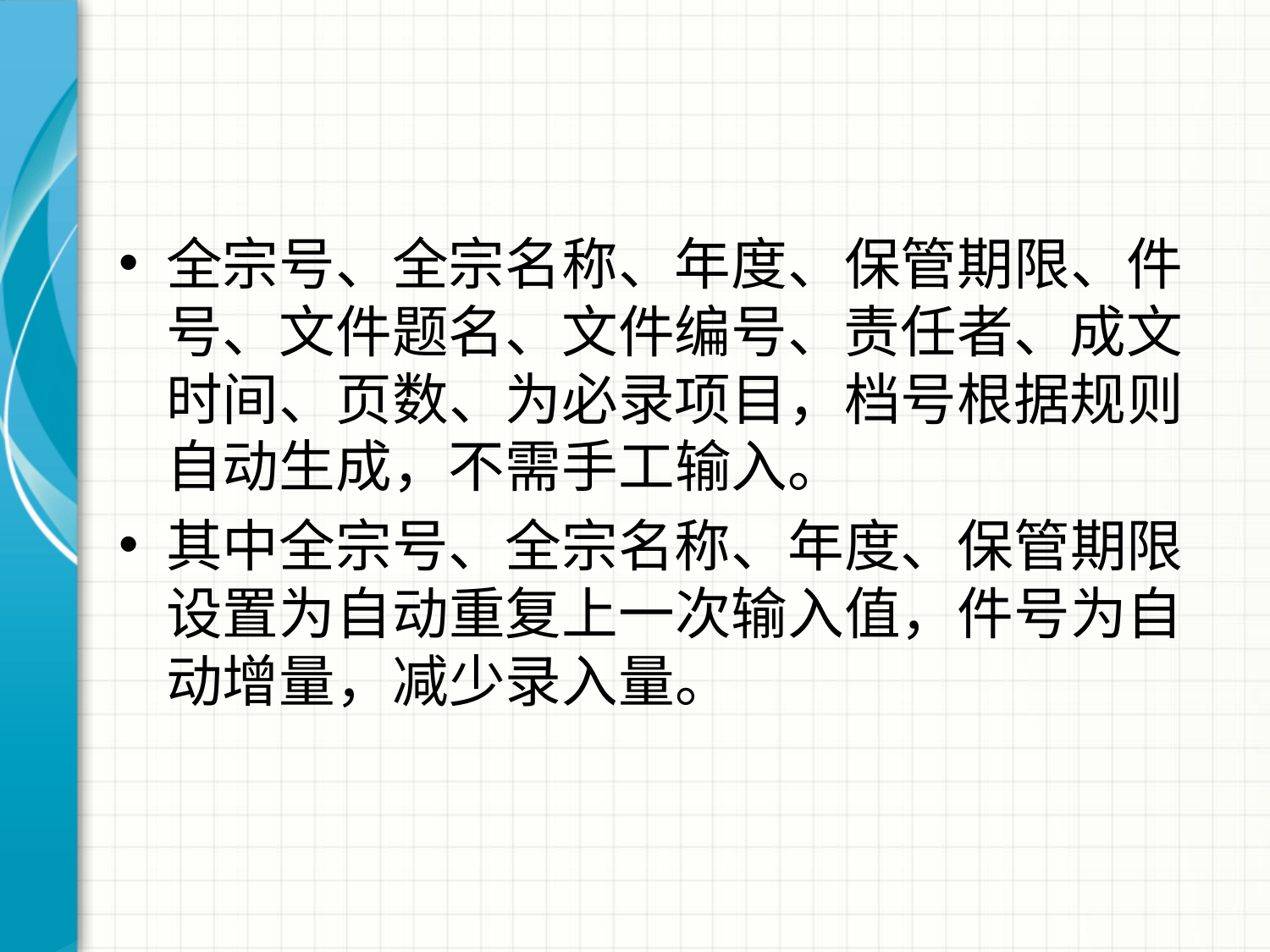

#
全宗号、全宗名称、年度、保管期限、件号、文件题名、文件编号、责任者、成文时间、页数、为必录项目，档号根据规则自动生成，不需手工输入。
其中全宗号、全宗名称、年度、保管期限设置为自动重复上一次输入值，件号为自动增量，减少录入量。